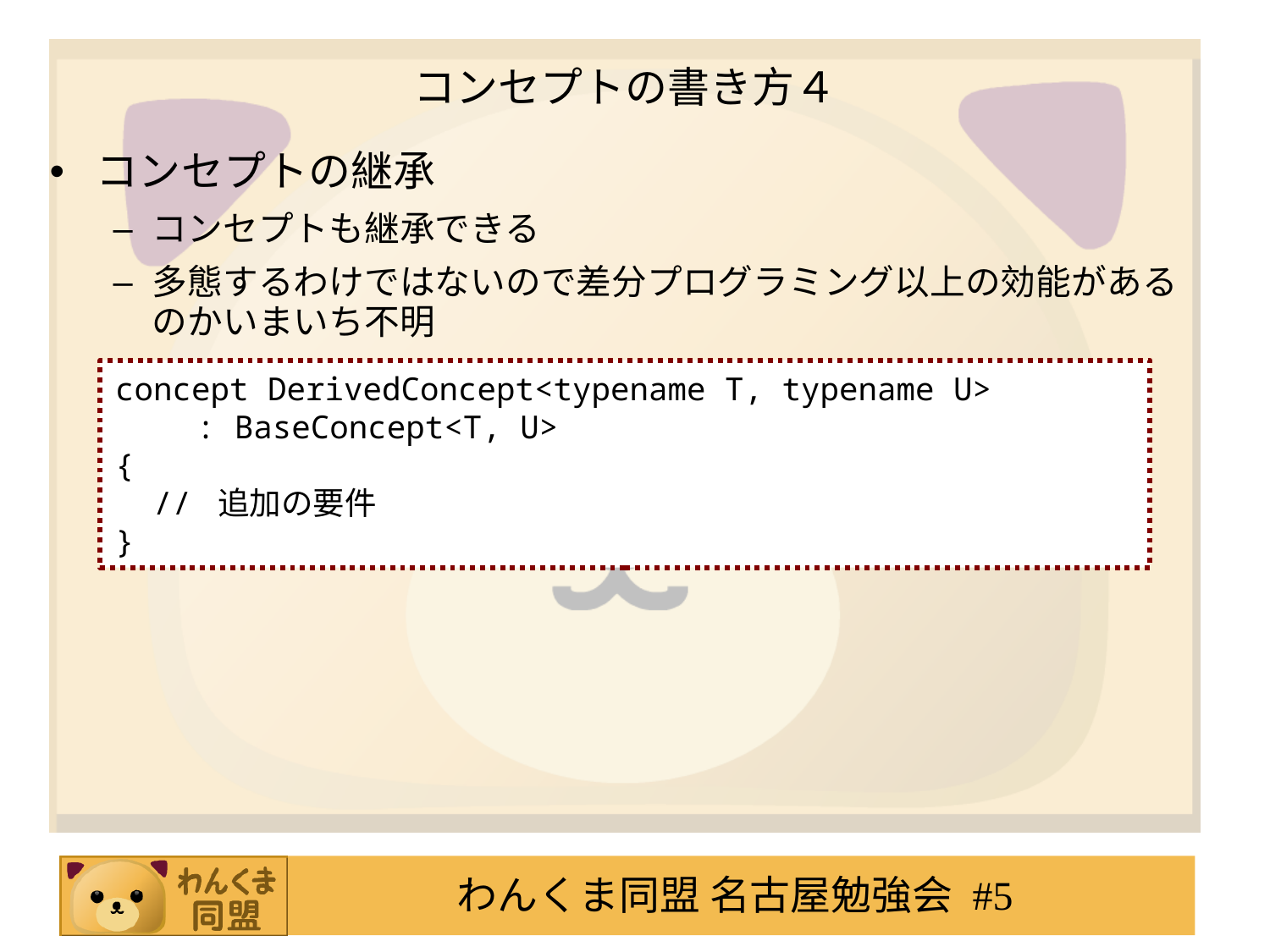

# コンセプトの書き方４
コンセプトの継承
コンセプトも継承できる
多態するわけではないので差分プログラミング以上の効能があるのかいまいち不明
concept DerivedConcept<typename T, typename U>
	 : BaseConcept<T, U>
{
  // 追加の要件
}